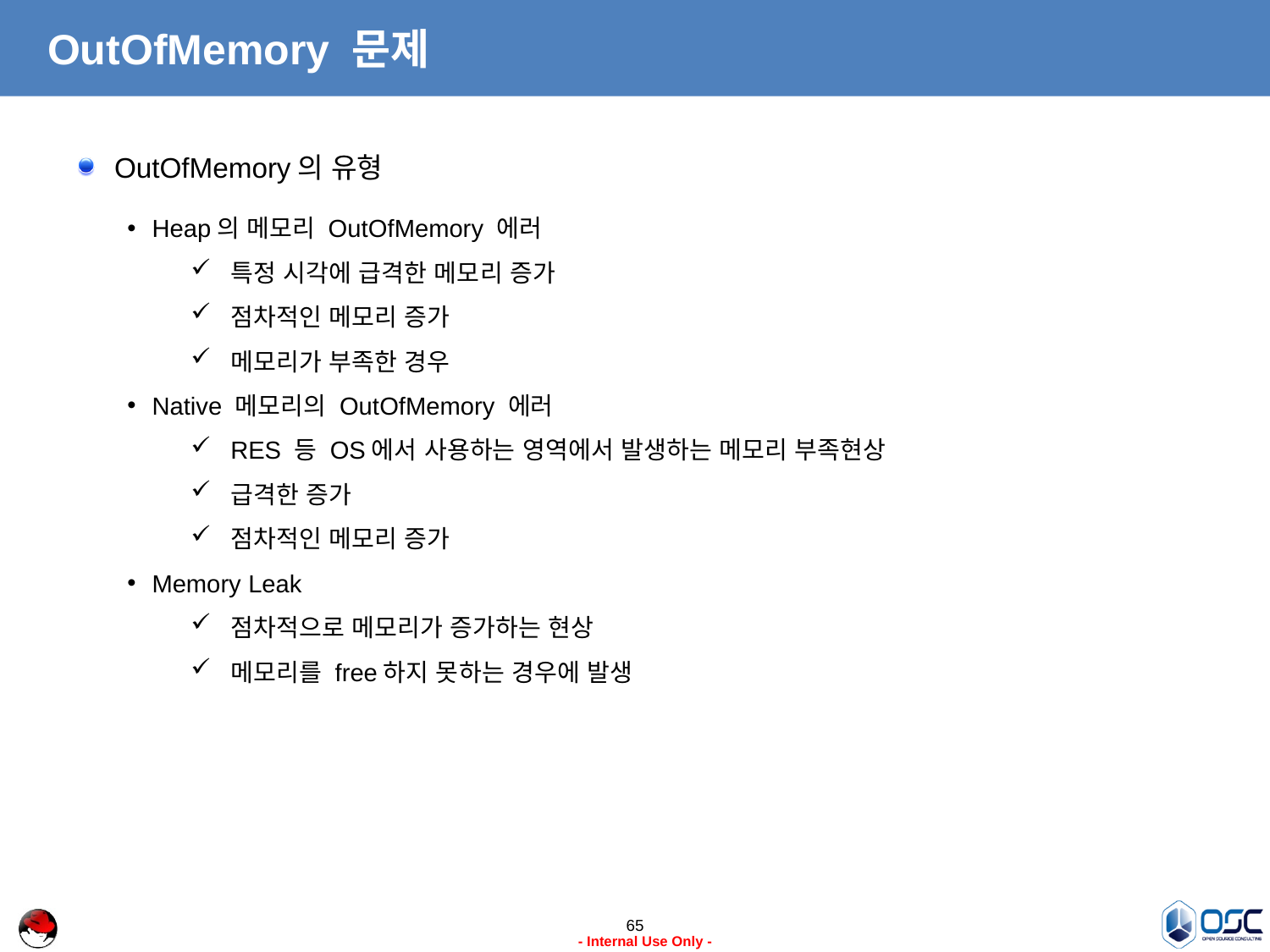

# OutOfMemory 문제
OutOfMemory의 유형
Heap의 메모리 OutOfMemory 에러
특정 시각에 급격한 메모리 증가
점차적인 메모리 증가
메모리가 부족한 경우
Native 메모리의 OutOfMemory 에러
RES 등 OS에서 사용하는 영역에서 발생하는 메모리 부족현상
급격한 증가
점차적인 메모리 증가
Memory Leak
점차적으로 메모리가 증가하는 현상
메모리를 free하지 못하는 경우에 발생